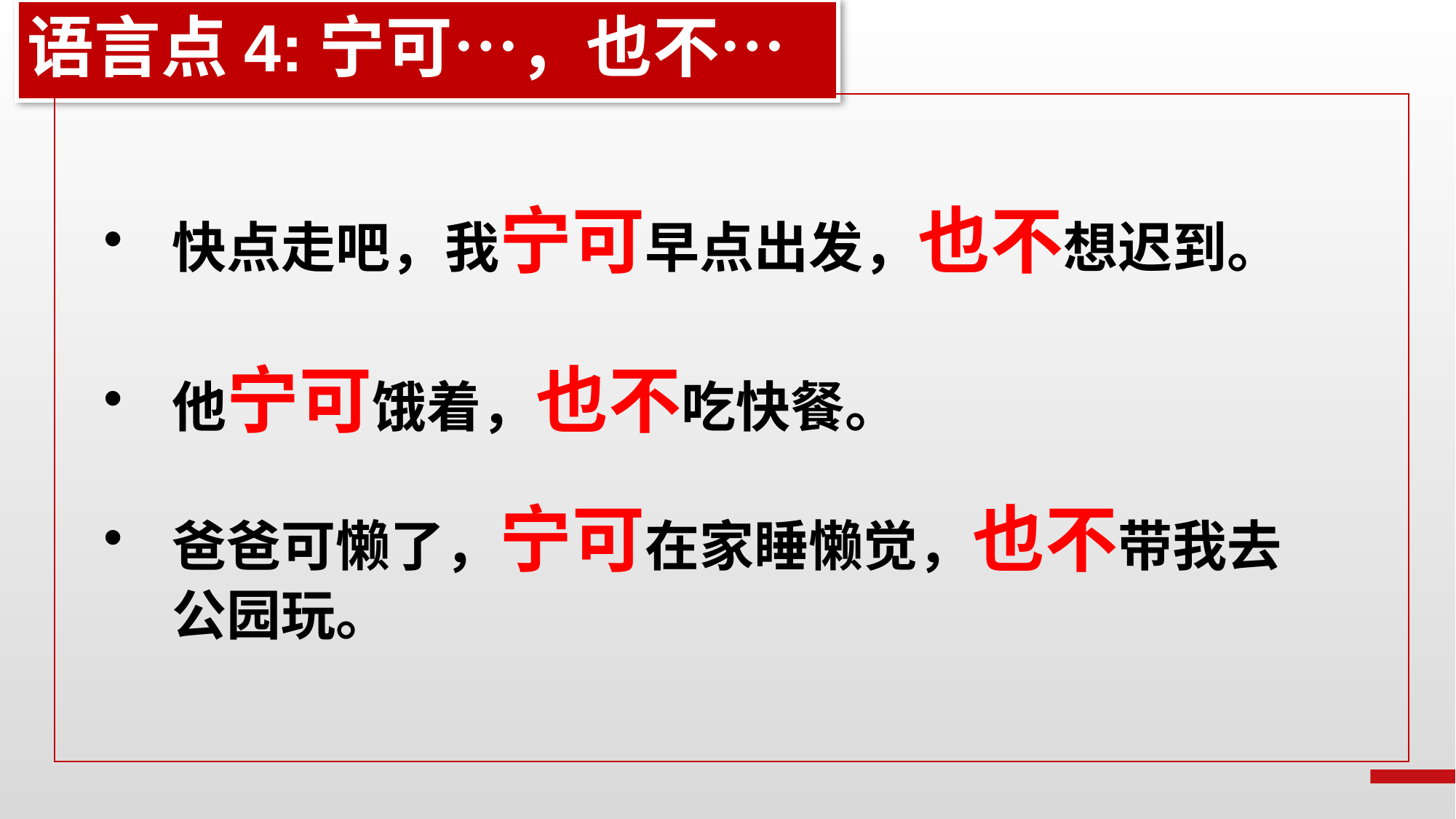

语言点4:宁可…，也不…

快点走吧，我宁可早点出发，也不想迟到。
他宁可饿着，也不吃快餐。
爸爸可懒了，宁可在家睡懒觉，也不带我去公园玩。